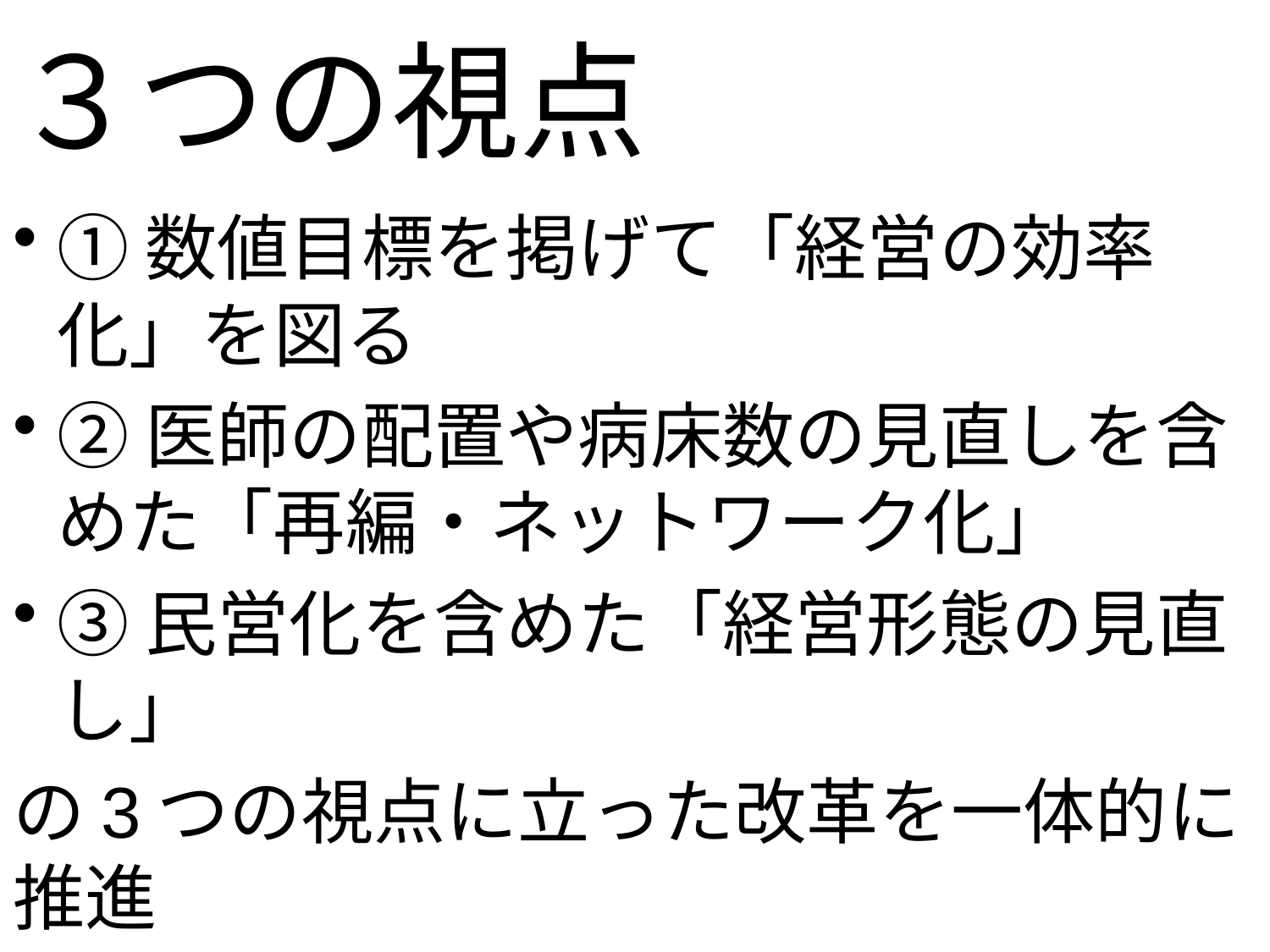

# ３つの視点
①数値目標を掲げて「経営の効率化」を図る
②医師の配置や病床数の見直しを含めた「再編・ネットワーク化」
③民営化を含めた「経営形態の見直し」
の3つの視点に立った改革を一体的に推進